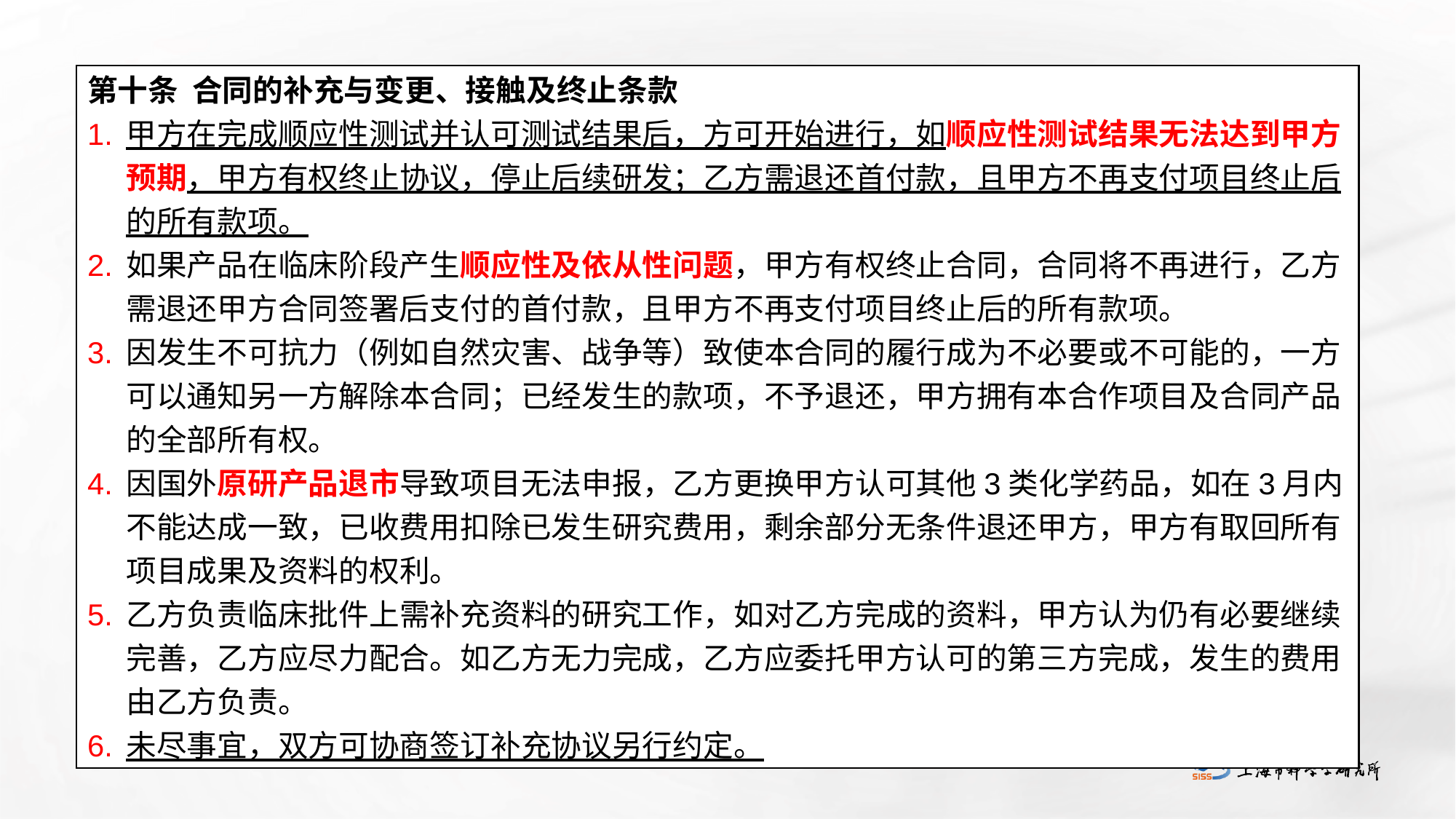

第十条  合同的补充与变更、接触及终止条款
甲方在完成顺应性测试并认可测试结果后，方可开始进行，如顺应性测试结果无法达到甲方预期，甲方有权终止协议，停止后续研发；乙方需退还首付款，且甲方不再支付项目终止后的所有款项。
如果产品在临床阶段产生顺应性及依从性问题，甲方有权终止合同，合同将不再进行，乙方需退还甲方合同签署后支付的首付款，且甲方不再支付项目终止后的所有款项。
因发生不可抗力（例如自然灾害、战争等）致使本合同的履行成为不必要或不可能的，一方可以通知另一方解除本合同；已经发生的款项，不予退还，甲方拥有本合作项目及合同产品的全部所有权。
因国外原研产品退市导致项目无法申报，乙方更换甲方认可其他3类化学药品，如在3月内不能达成一致，已收费用扣除已发生研究费用，剩余部分无条件退还甲方，甲方有取回所有项目成果及资料的权利。
乙方负责临床批件上需补充资料的研究工作，如对乙方完成的资料，甲方认为仍有必要继续完善，乙方应尽力配合。如乙方无力完成，乙方应委托甲方认可的第三方完成，发生的费用由乙方负责。
未尽事宜，双方可协商签订补充协议另行约定。